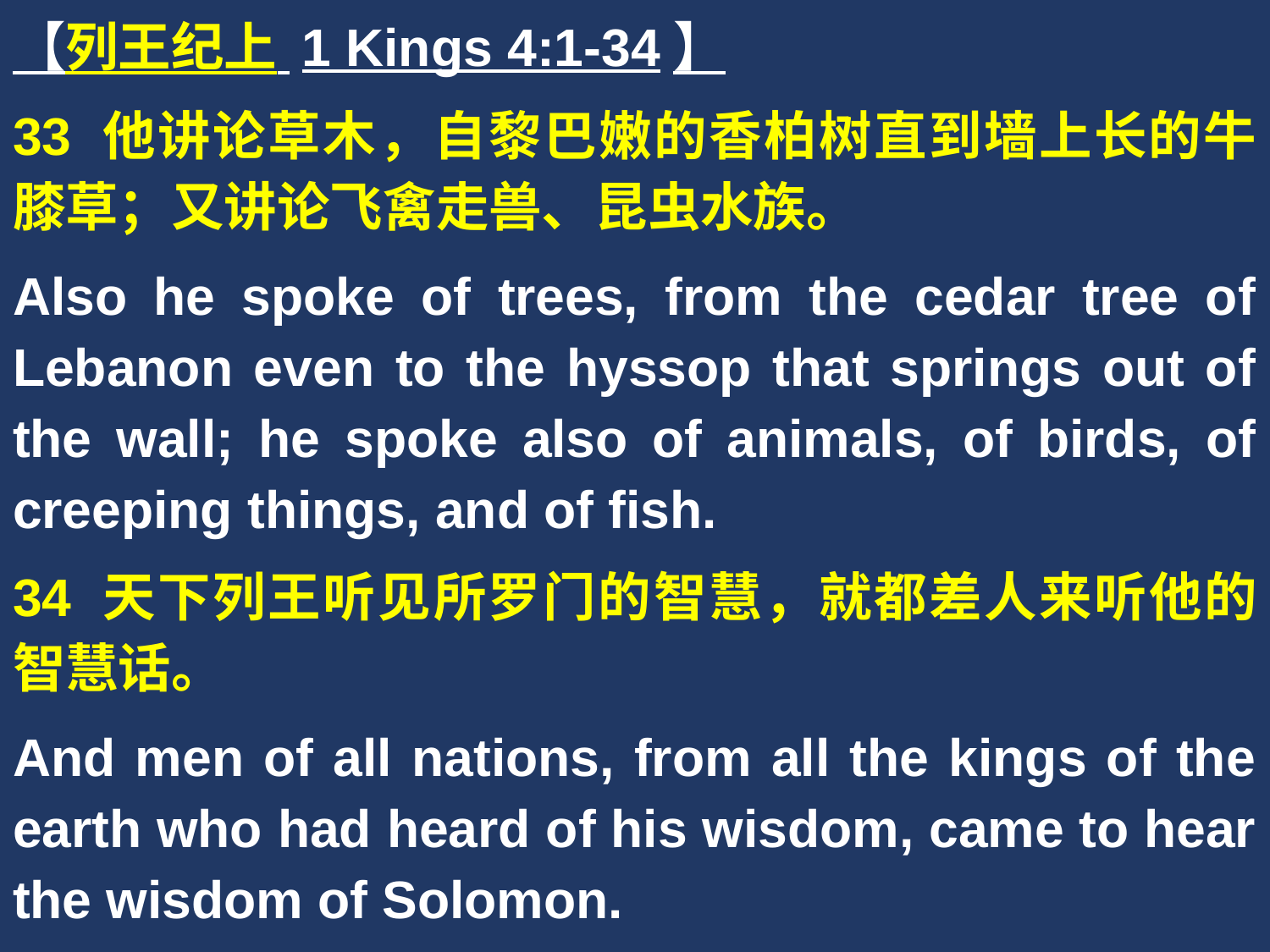

【列王纪上 1 Kings 4:1-34】
33 他讲论草木，自黎巴嫩的香柏树直到墙上长的牛膝草；又讲论飞禽走兽、昆虫水族。
Also he spoke of trees, from the cedar tree of Lebanon even to the hyssop that springs out of the wall; he spoke also of animals, of birds, of creeping things, and of fish.
34 天下列王听见所罗门的智慧，就都差人来听他的智慧话。
And men of all nations, from all the kings of the earth who had heard of his wisdom, came to hear the wisdom of Solomon.